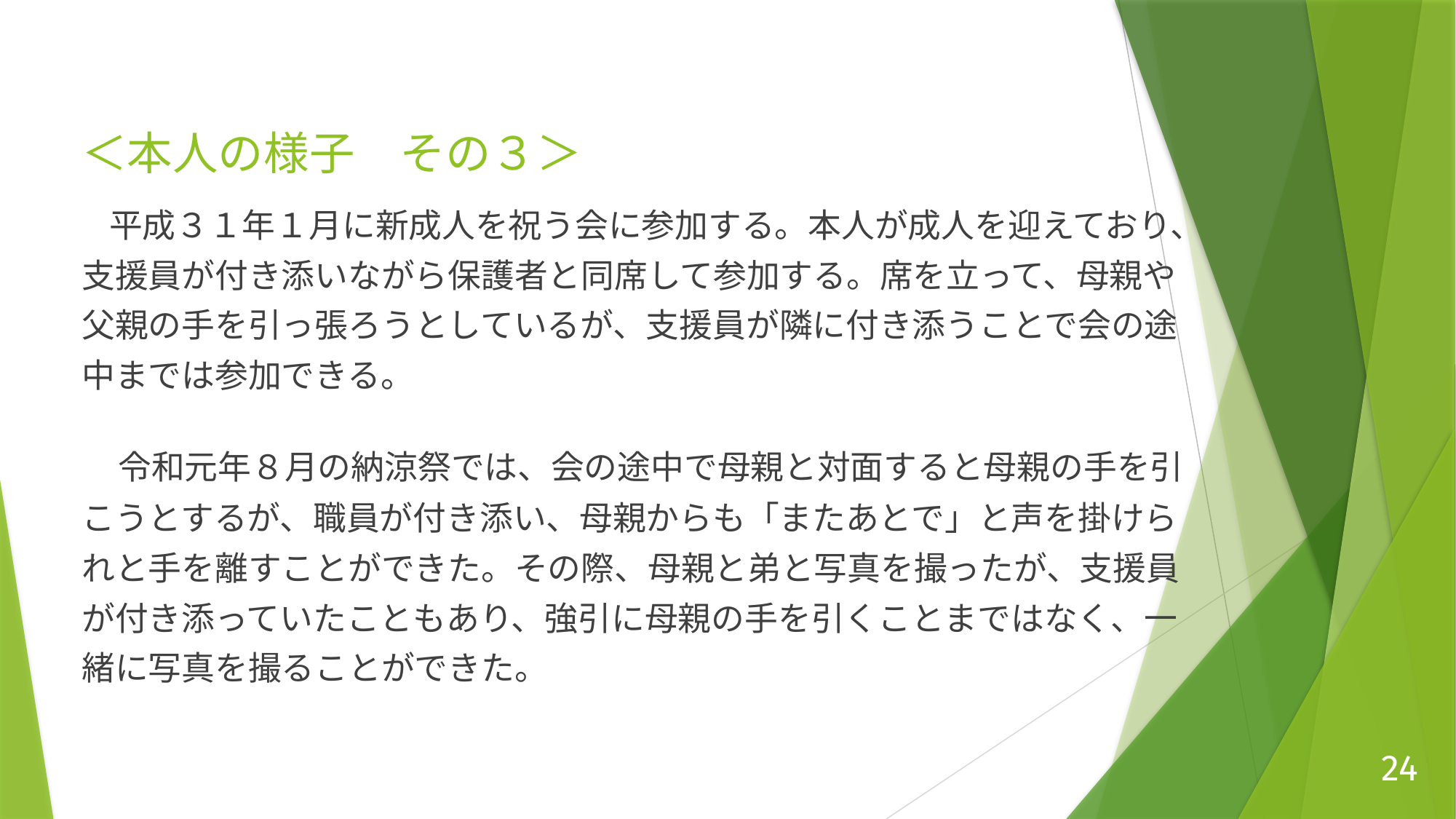

＜本人の様子　その３＞
　平成３１年１月に新成人を祝う会に参加する。本人が成人を迎えており、支援員が付き添いながら保護者と同席して参加する。席を立って、母親や父親の手を引っ張ろうとしているが、支援員が隣に付き添うことで会の途中までは参加できる。

　令和元年８月の納涼祭では、会の途中で母親と対面すると母親の手を引こうとするが、職員が付き添い、母親からも「またあとで」と声を掛けられと手を離すことができた。その際、母親と弟と写真を撮ったが、支援員が付き添っていたこともあり、強引に母親の手を引くことまではなく、一緒に写真を撮ることができた。
24